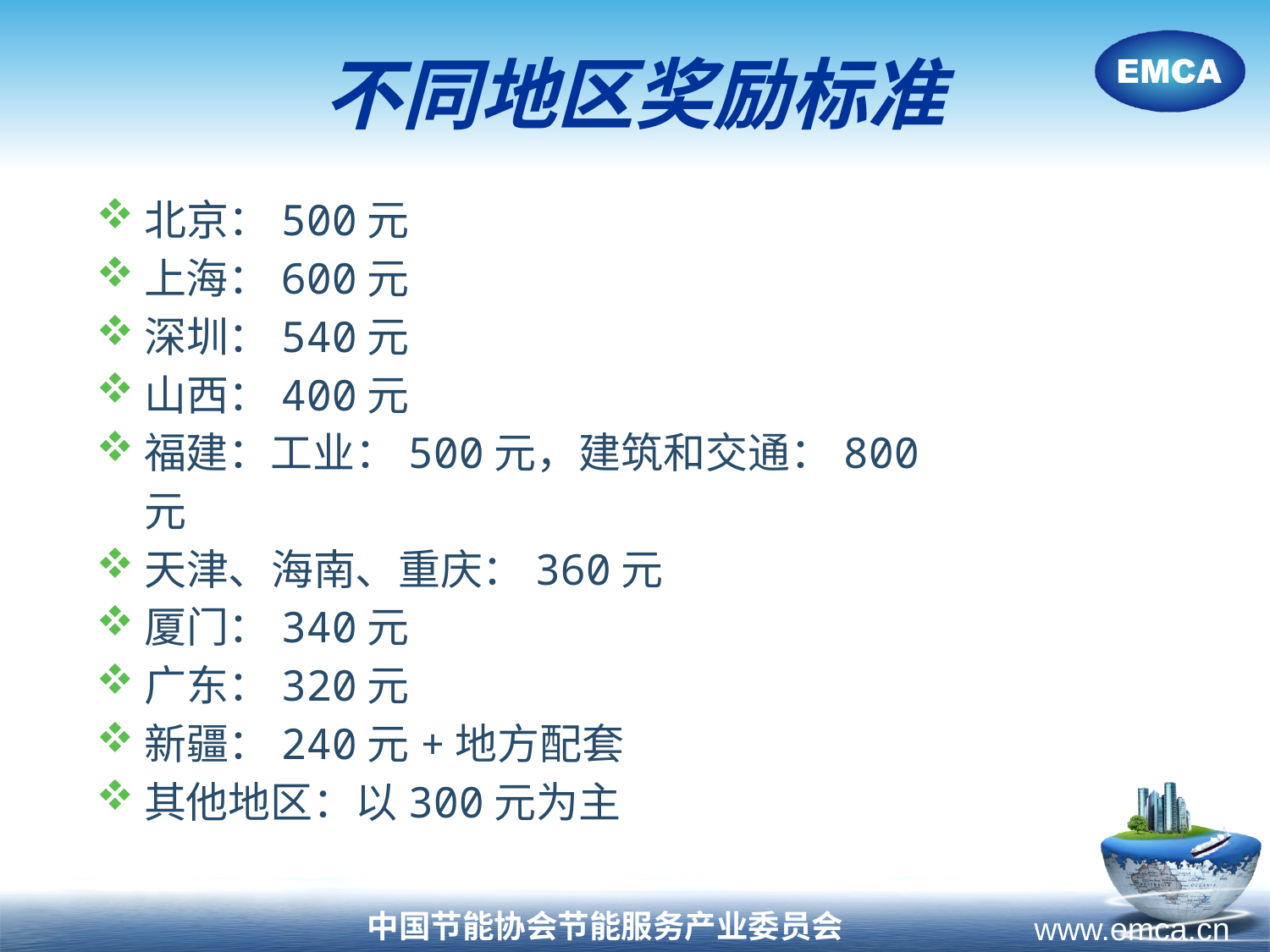

不同地区奖励标准
北京：500元
上海：600元
深圳：540元
山西：400元
福建：工业：500元，建筑和交通：800元
天津、海南、重庆：360元
厦门：340元
广东：320元
新疆：240元+地方配套
其他地区：以300元为主